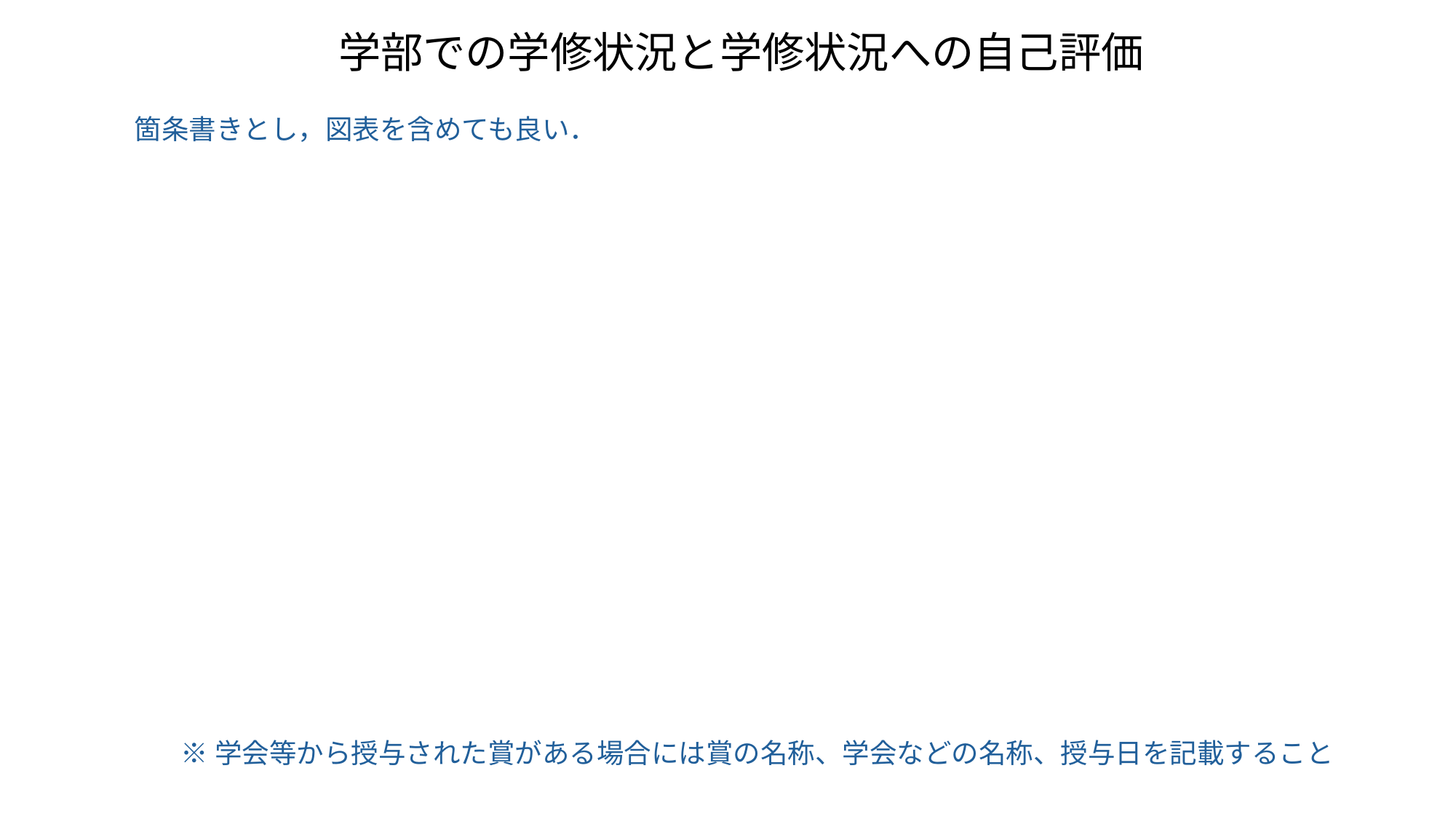

学部での学修状況と学修状況への自己評価
箇条書きとし，図表を含めても良い．
※学会等から授与された賞がある場合には賞の名称、学会などの名称、授与日を記載すること